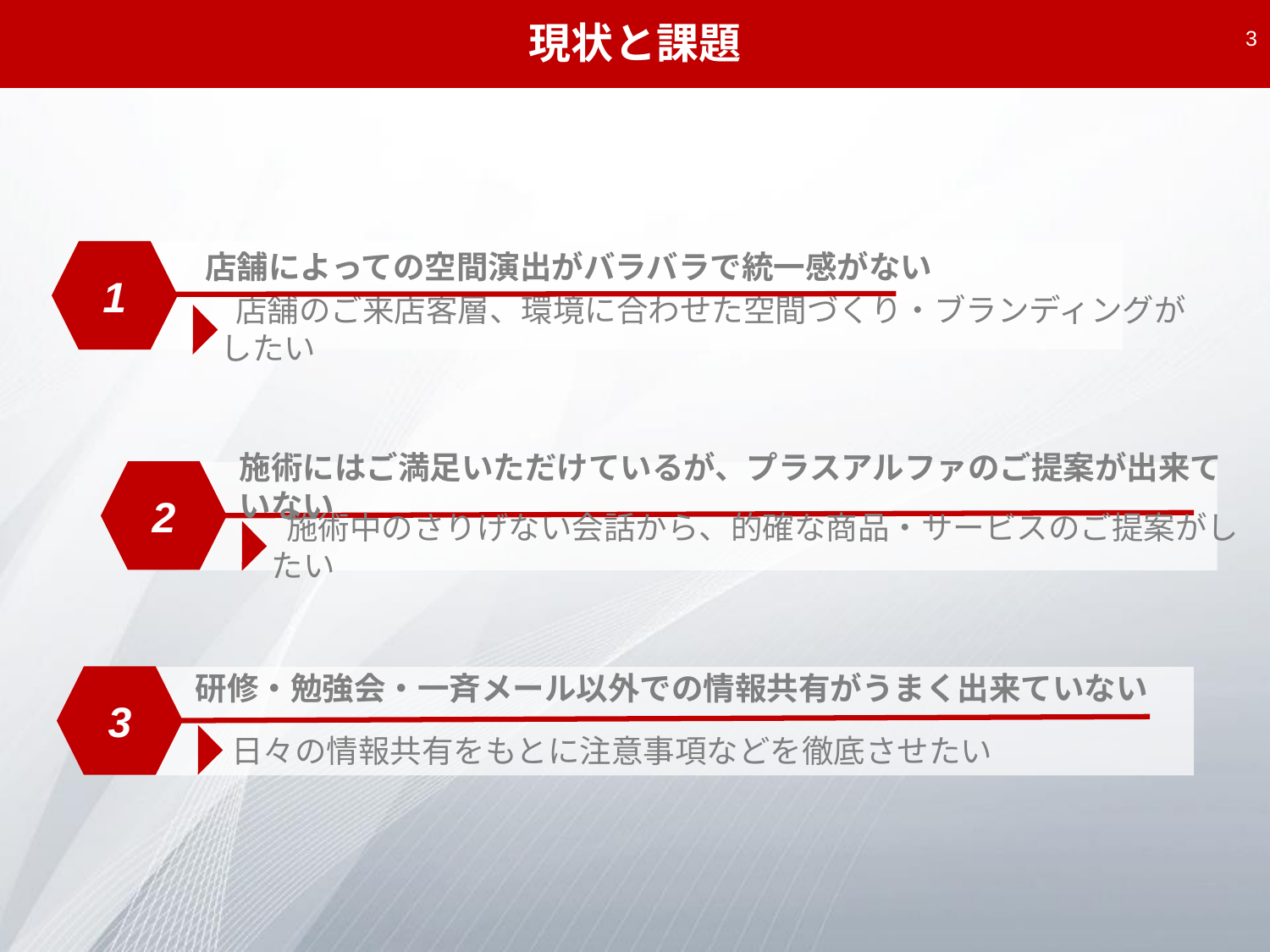

現状と課題
3
 店舗によっての空間演出がバラバラで統一感がない

1

 店舗のご来店客層、環境に合わせた空間づくり・ブランディングがしたい

施術にはご満足いただけているが、プラスアルファのご提案が出来ていない
2

 施術中のさりげない会話から、的確な商品・サービスのご提案がしたい

研修・勉強会・一斉メール以外での情報共有がうまく出来ていない
3

    日々の情報共有をもとに注意事項などを徹底させたい